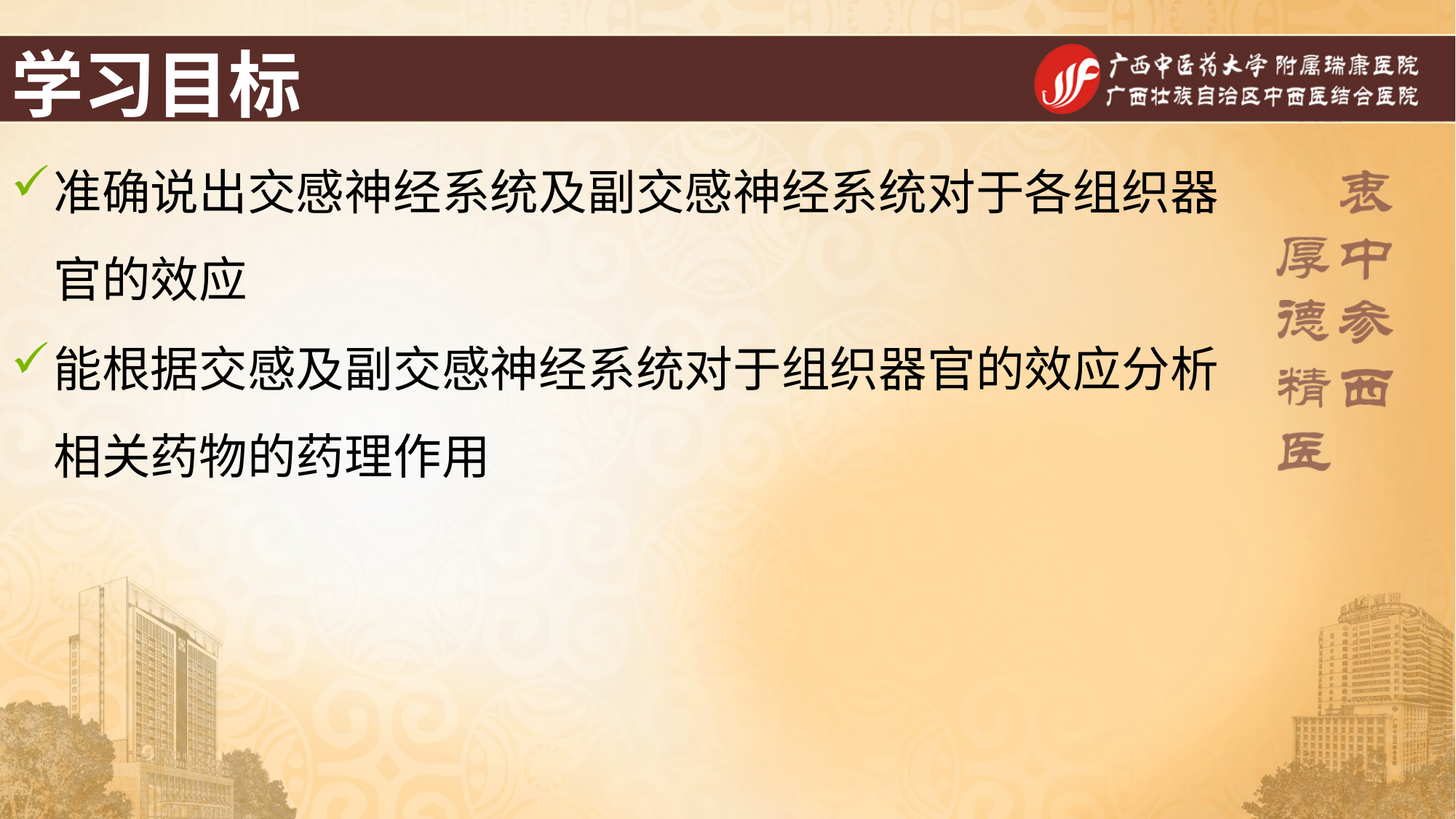

学习目标
准确说出交感神经系统及副交感神经系统对于各组织器官的效应
能根据交感及副交感神经系统对于组织器官的效应分析相关药物的药理作用